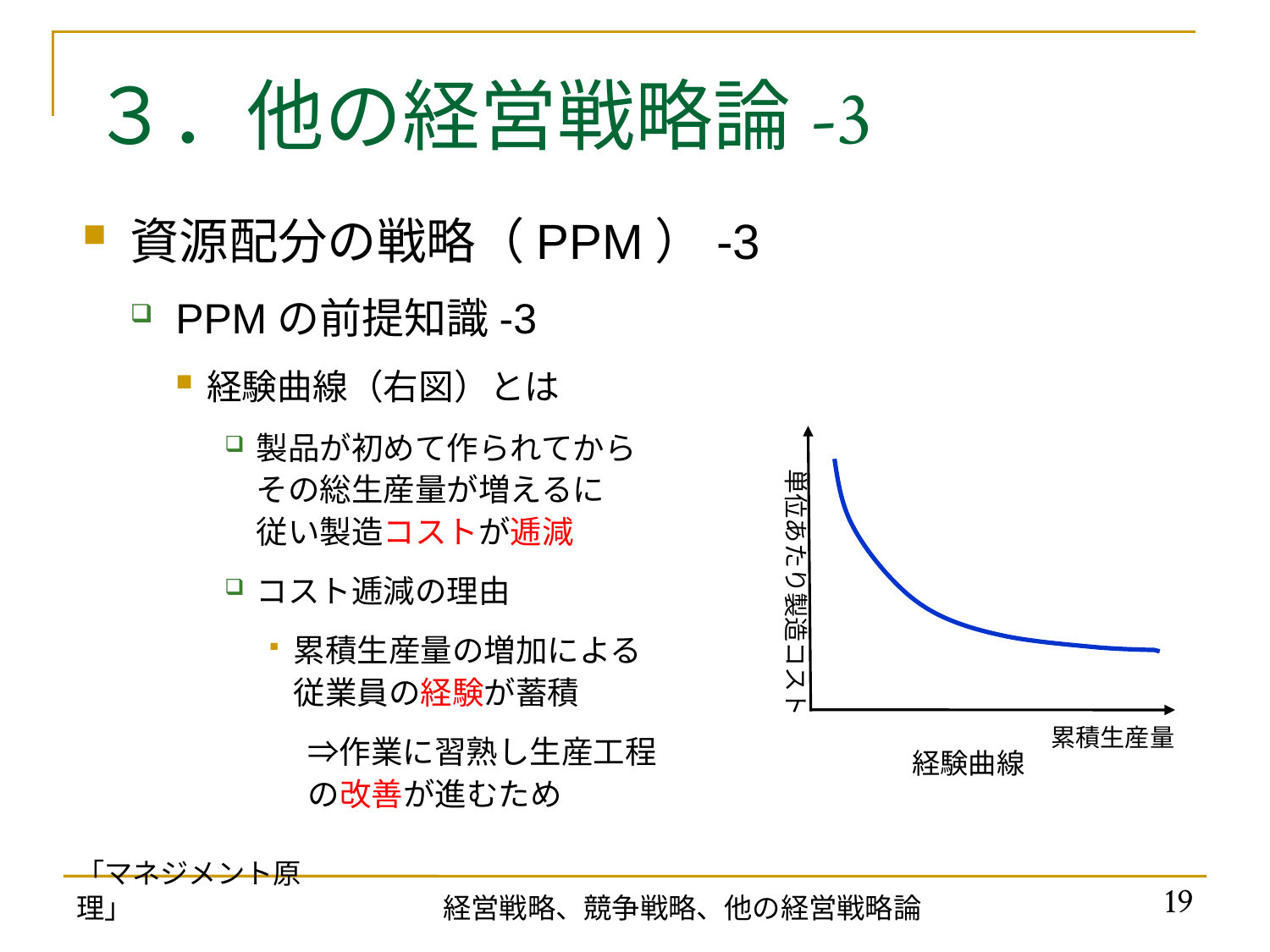

# ３．他の経営戦略論-3
資源配分の戦略（PPM）-3
PPMの前提知識-3
経験曲線（右図）とは
製品が初めて作られてから
その総生産量が増えるに
従い製造コストが逓減
コスト逓減の理由
累積生産量の増加による
従業員の経験が蓄積
　 ⇒作業に習熟し生産工程
　 の改善が進むため
単位あたり製造コスト

累積生産量
経験曲線
「マネジメント原理」
19
経営戦略、競争戦略、他の経営戦略論